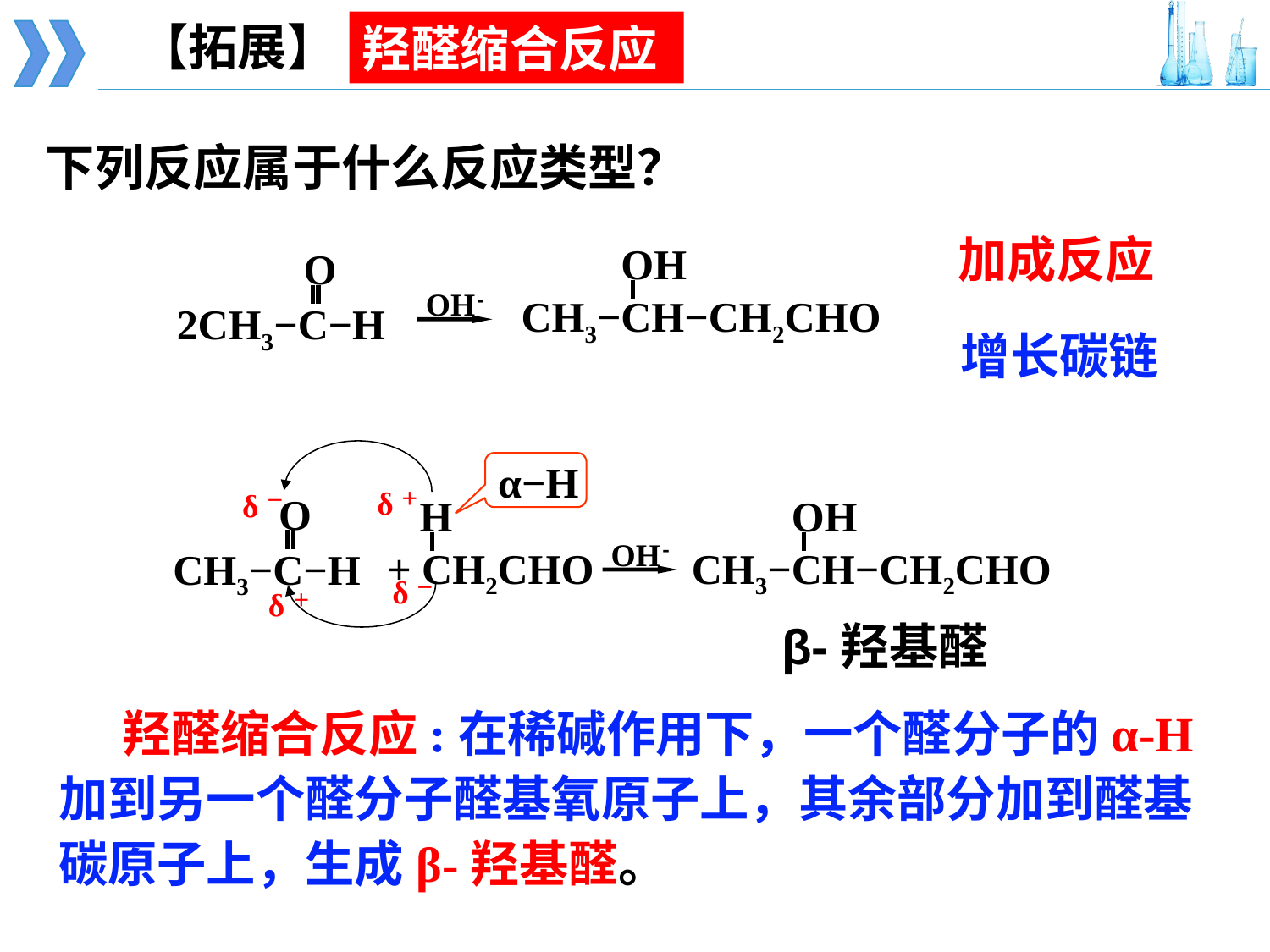

【拓展】
羟醛缩合反应
 下列反应属于什么反应类型？
加成反应
OH
CH3−CH−CH2CHO
O
2CH3−C−H
OH-

增长碳链

α−H

δ＋
δ－
O
CH3−C−H
OH
CH3−CH−CH2CHO
H

OH-

+ CH2CHO
δ－
δ＋
β-羟基醛
羟醛缩合反应:在稀碱作用下，一个醛分子的α-H加到另一个醛分子醛基氧原子上，其余部分加到醛基碳原子上，生成β-羟基醛。